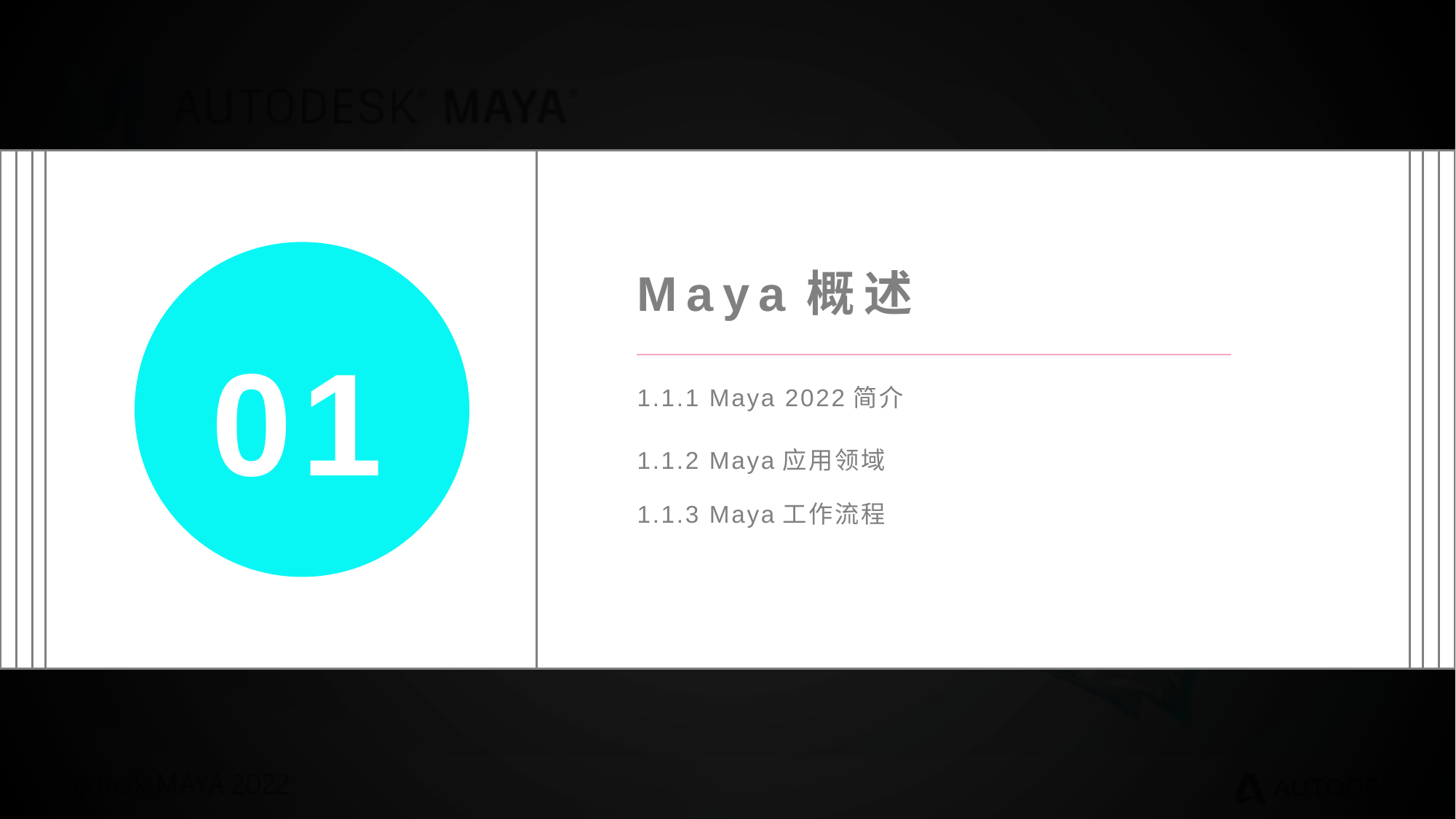

Maya概述
01
1.1.1 Maya 2022简介
1.1.2 Maya应用领域
1.1.3 Maya工作流程